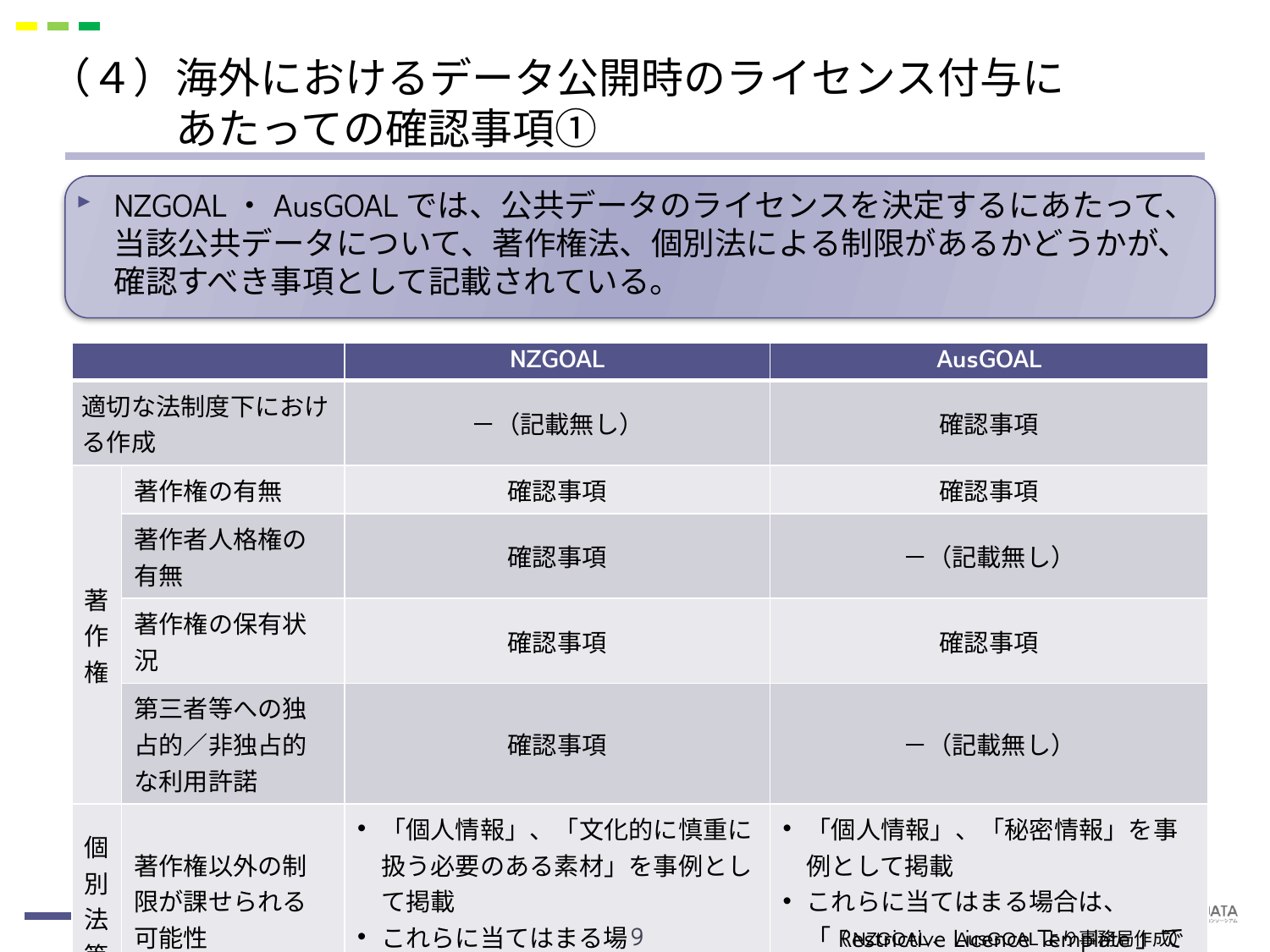

# （４）海外におけるデータ公開時のライセンス付与に 　　　あたっての確認事項①

NZGOAL・AusGOALでは、公共データのライセンスを決定するにあたって、当該公共データについて、著作権法、個別法による制限があるかどうかが、確認すべき事項として記載されている。
|  |  | NZGOAL | AusGOAL |
| --- | --- | --- | --- |
| 適切な法制度下における作成 |  | －（記載無し） | 確認事項 |
| 著作権 | 著作権の有無 | 確認事項 | 確認事項 |
|  | 著作者人格権の 有無 | 確認事項 | －（記載無し） |
|  | 著作権の保有状況 | 確認事項 | 確認事項 |
|  | 第三者等への独占的／非独占的な利用許諾 | 確認事項 | －（記載無し） |
| 個別法等 | 著作権以外の制限が課せられる可能性 | 「個人情報」、「文化的に慎重に扱う必要のある素材」を事例として掲載 これらに当てはまる場合、NZGOALでは取り扱わない | 「個人情報」、「秘密情報」を事例として掲載 これらに当てはまる場合は、「Restrictive Licence Template」での提供を確認すること |
9
（NZGOAL、AusGOALより事務局作成）